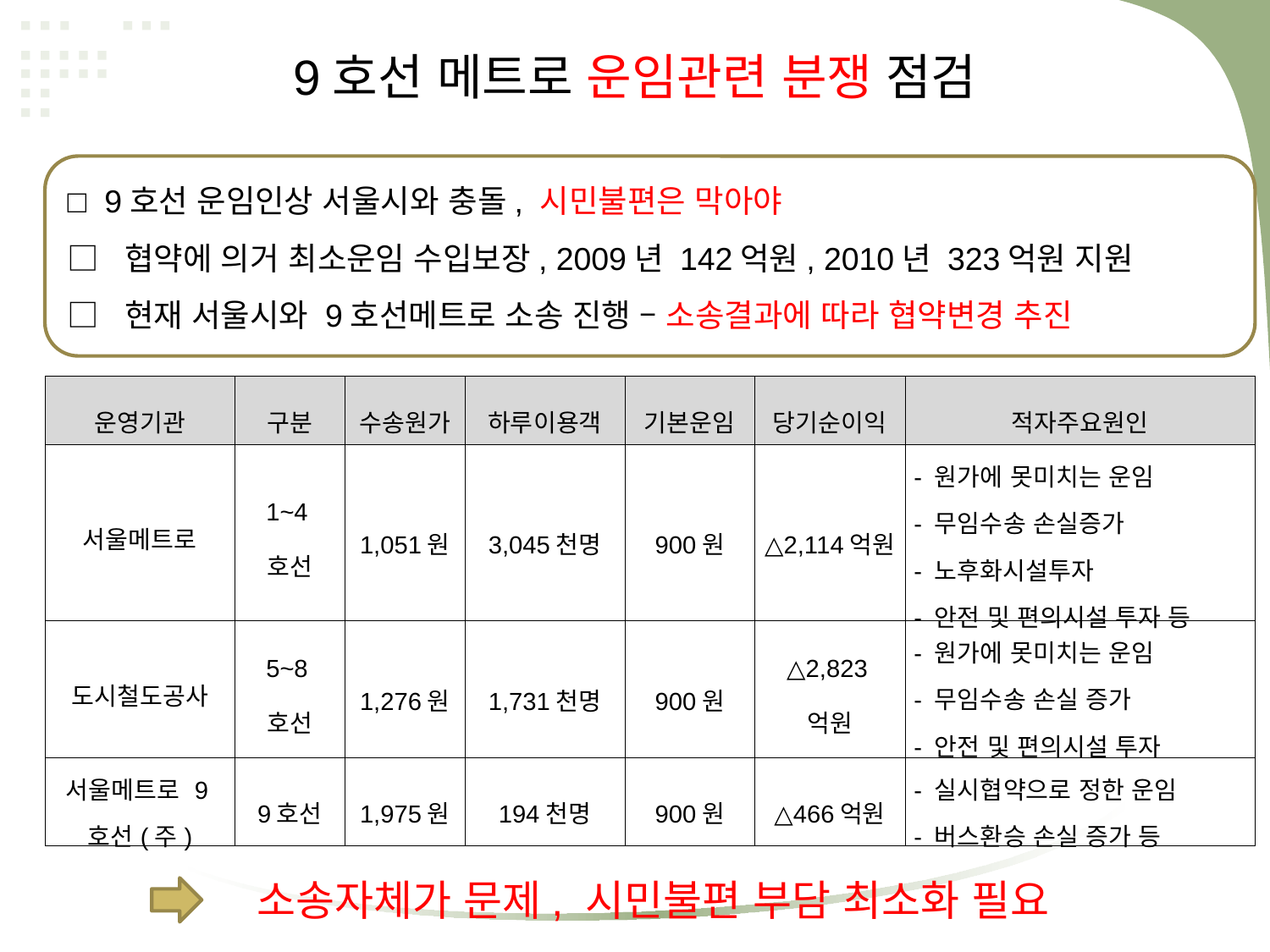

9호선 메트로 운임관련 분쟁 점검

□  9호선 운임인상 서울시와 충돌, 시민불편은 막아야
□  협약에 의거 최소운임 수입보장, 2009년 142억원, 2010년 323억원 지원
□  현재 서울시와 9호선메트로 소송 진행 – 소송결과에 따라 협약변경 추진
| 운영기관 | 구분 | 수송원가 | 하루이용객 | 기본운임 | 당기순이익 | 적자주요원인 |
| --- | --- | --- | --- | --- | --- | --- |
| 서울메트로 | 1~4호선 | 1,051원 | 3,045천명 | 900원 | △2,114억원 | - 원가에 못미치는 운임 - 무임수송 손실증가 - 노후화시설투자 - 안전 및 편의시설 투자 등 |
| 도시철도공사 | 5~8호선 | 1,276원 | 1,731천명 | 900원 | △2,823억원 | - 원가에 못미치는 운임 - 무임수송 손실 증가 - 안전 및 편의시설 투자 |
| 서울메트로 9호선(주) | 9호선 | 1,975원 | 194천명 | 900원 | △466억원 | - 실시협약으로 정한 운임 - 버스환승 손실 증가 등 |
소송자체가 문제, 시민불편 부담 최소화 필요